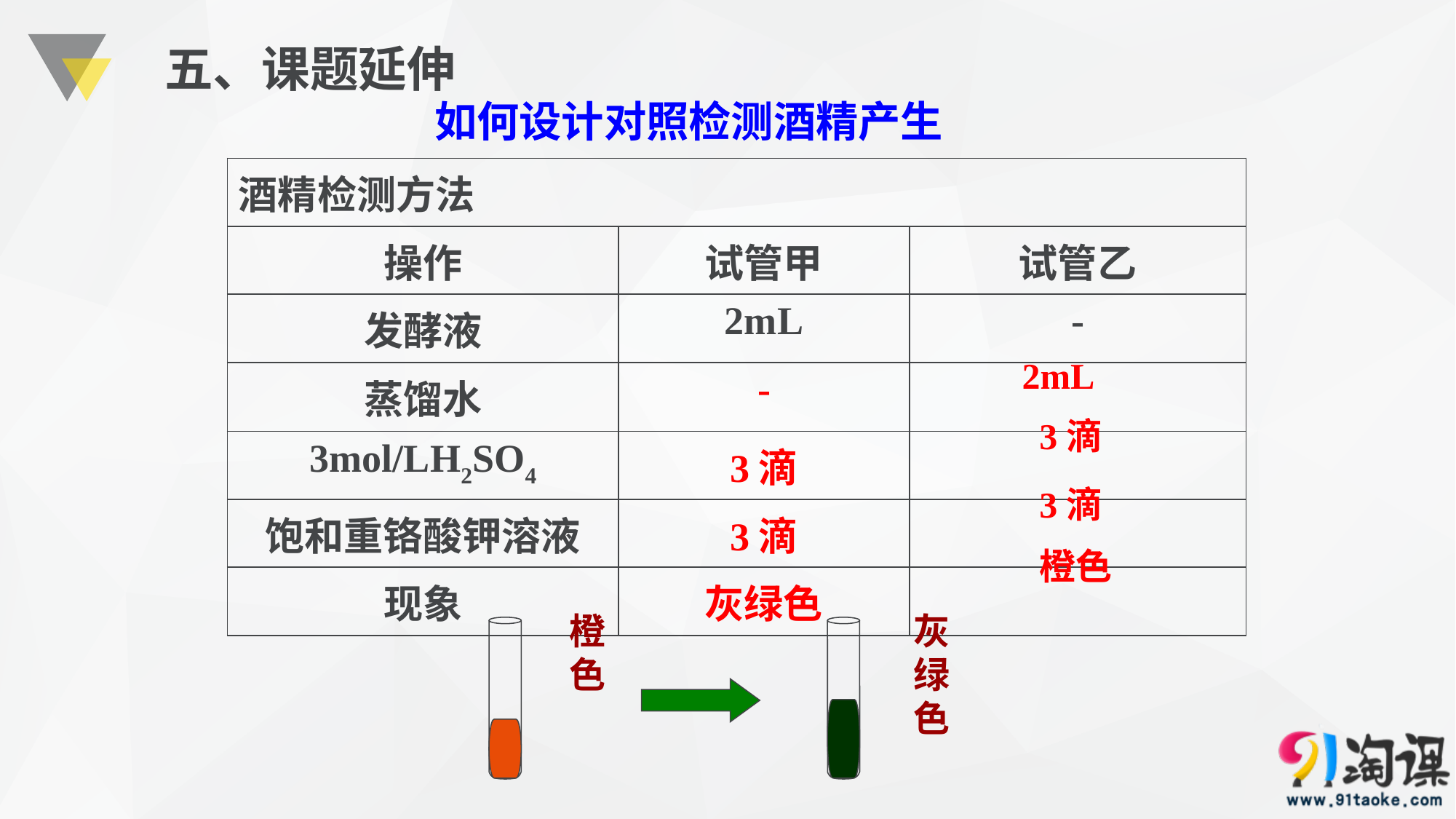

五、课题延伸
如何设计对照检测酒精产生
| 酒精检测方法 |  |  |
| --- | --- | --- |
| 操作 | 试管甲 | 试管乙 |
| 发酵液 | 2mL | - |
| 蒸馏水 | - |  |
| 3mol/LH2SO4 | 3滴 |  |
| 饱和重铬酸钾溶液 | 3滴 |  |
| 现象 | 灰绿色 |  |
2mL
3滴
3滴
橙色
橙色
灰绿色